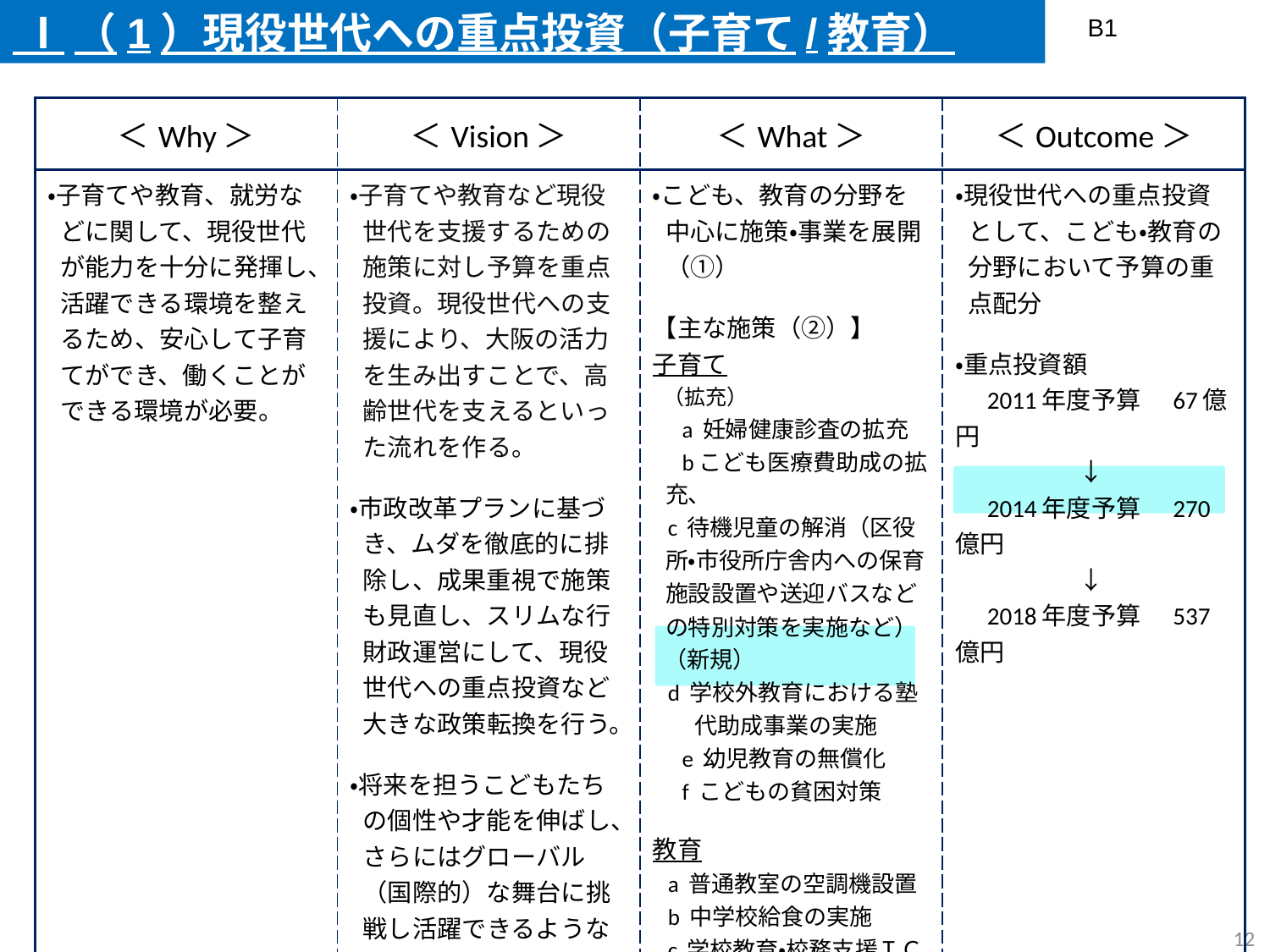

Ⅰ（1）現役世代への重点投資（子育て/教育）
B1
| ＜Why＞ | ＜Vision＞ | ＜What＞ | ＜Outcome＞ |
| --- | --- | --- | --- |
| ・子育てや教育、就労などに関して、現役世代が能力を十分に発揮し、活躍できる環境を整えるため、安心して子育てができ、働くことができる環境が必要。 | ・子育てや教育など現役世代を支援するための施策に対し予算を重点投資。現役世代への支援により、大阪の活力を生み出すことで、高齢世代を支えるといった流れを作る。 ・市政改革プランに基づき、ムダを徹底的に排除し、成果重視で施策も見直し、スリムな行財政運営にして、現役世代への重点投資など大きな政策転換を行う。 ・将来を担うこどもたちの個性や才能を伸ばし、さらにはグローバル（国際的）な舞台に挑戦し活躍できるような人材を育成。 | ・こども、教育の分野を中心に施策・事業を展開（①） 【主な施策（②）】 子育て （拡充） 　a 妊婦健康診査の拡充 　bこども医療費助成の拡充、 c 待機児童の解消（区役所・市役所庁舎内への保育施設設置や送迎バスなどの特別対策を実施など） （新規） d 学校外教育における塾 代助成事業の実施 　e 幼児教育の無償化 　f こどもの貧困対策 教育 a 普通教室の空調機設置 b 中学校給食の実施 c 学校教育・校務支援ＩＣＴ 　　 の導入 　d 校長経営戦略等の実施 | ・現役世代への重点投資として、こども・教育の分野において予算の重点配分 ・重点投資額 　2011年度予算　67億円 　　　　　↓ 　2014年度予算　270億円 　　　　　↓ 　2018年度予算　537億円 |

12